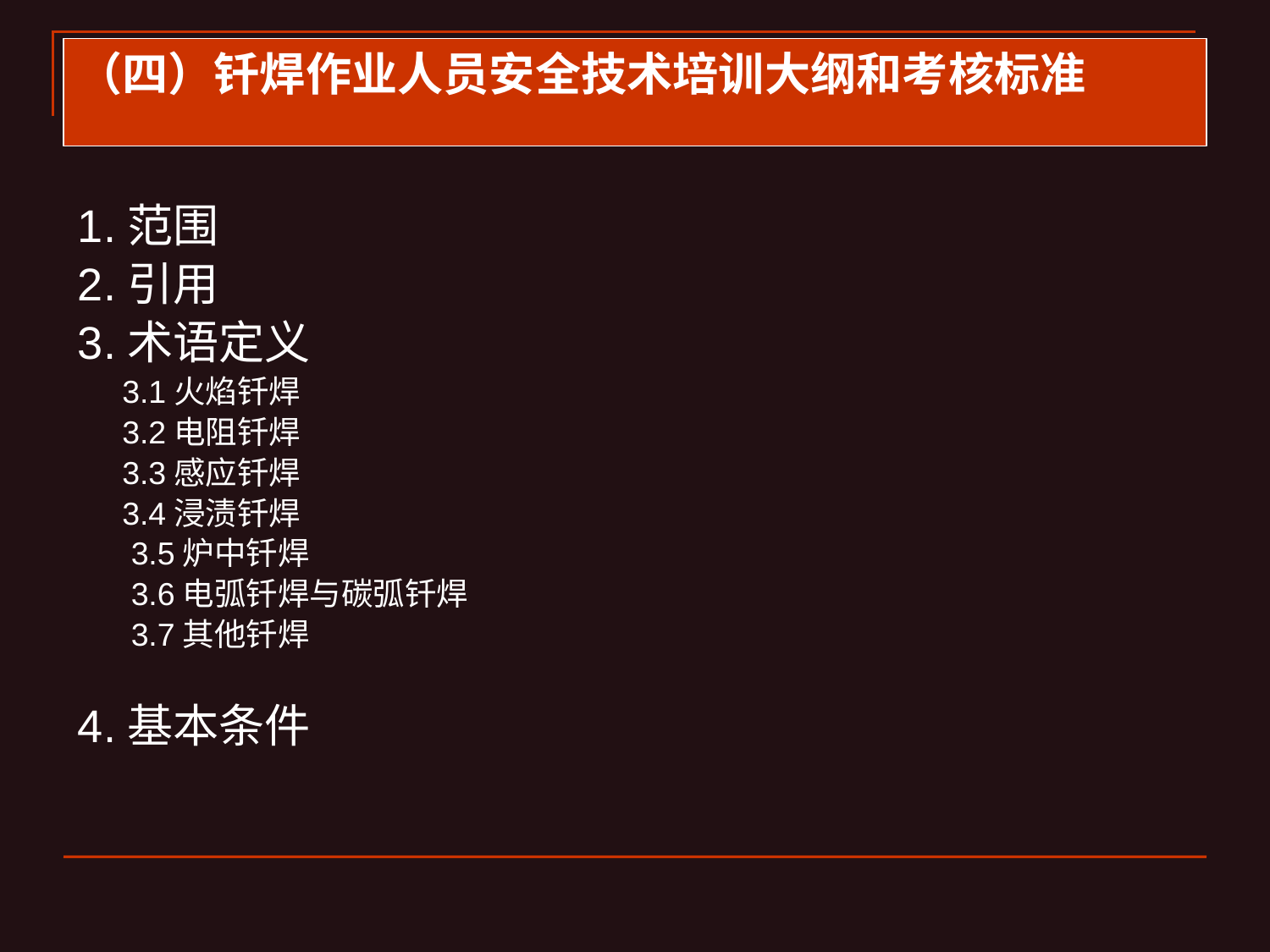

# （四）钎焊作业人员安全技术培训大纲和考核标准
1.范围
2.引用
3.术语定义
     3.1火焰钎焊
     3.2电阻钎焊
     3.3感应钎焊
     3.4浸渍钎焊
      3.5炉中钎焊
      3.6电弧钎焊与碳弧钎焊
      3.7其他钎焊

4.基本条件